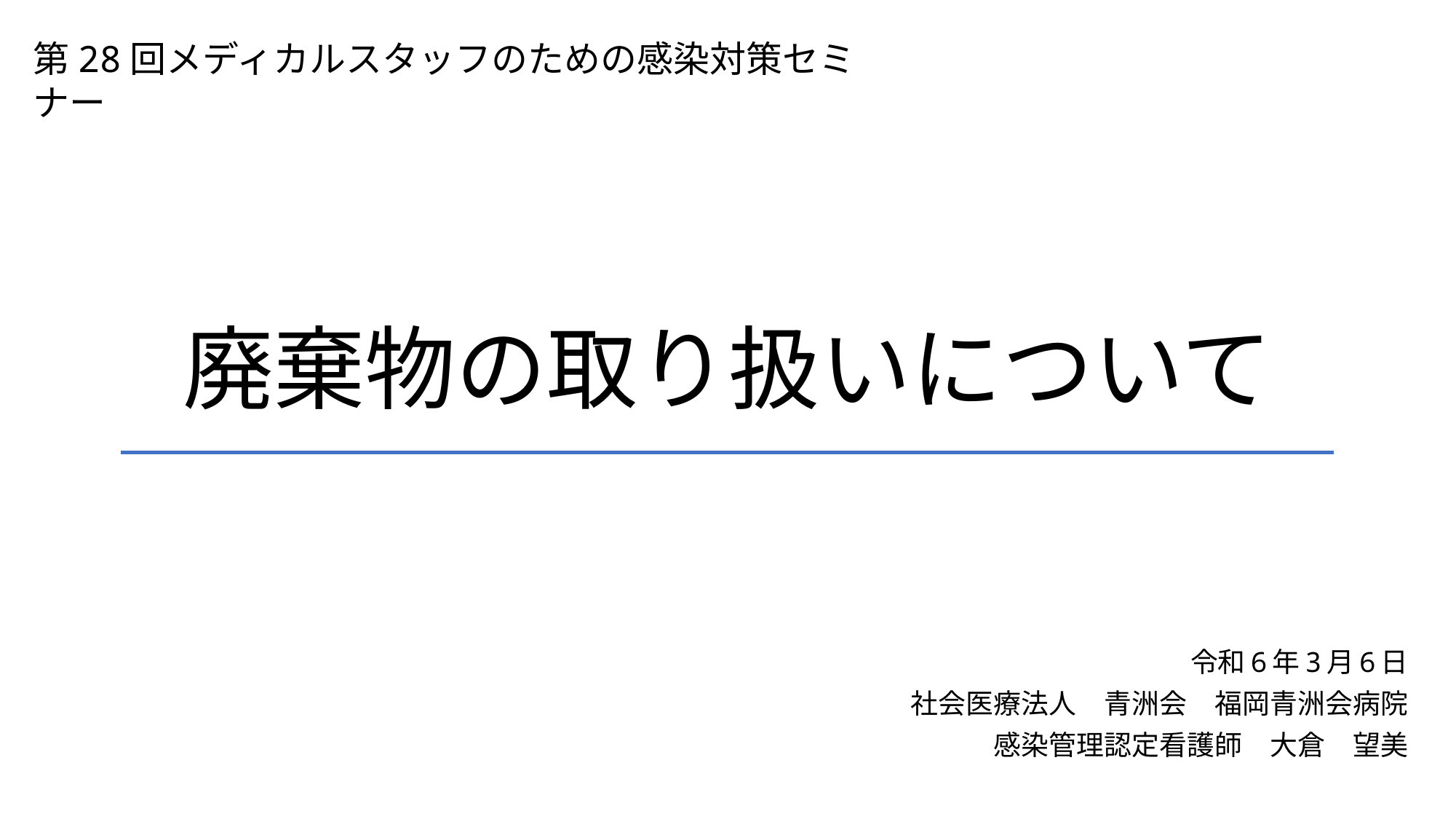

第28回メディカルスタッフのための感染対策セミナー
# 廃棄物の取り扱いについて
令和6年3月6日
社会医療法人　青洲会　福岡青洲会病院
感染管理認定看護師　大倉　望美